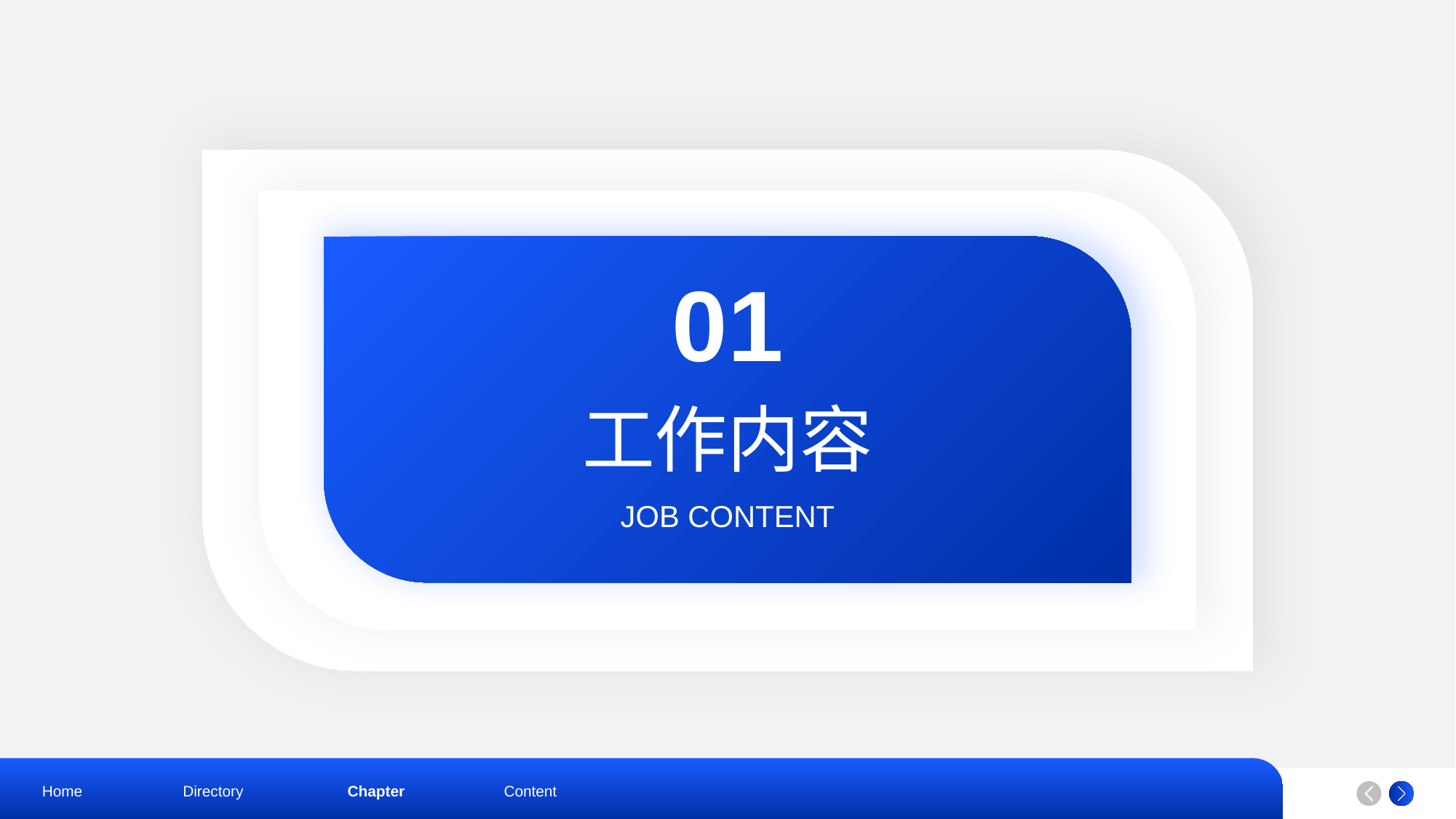

01
工作内容
JOB CONTENT
Home
Directory
Chapter
Content